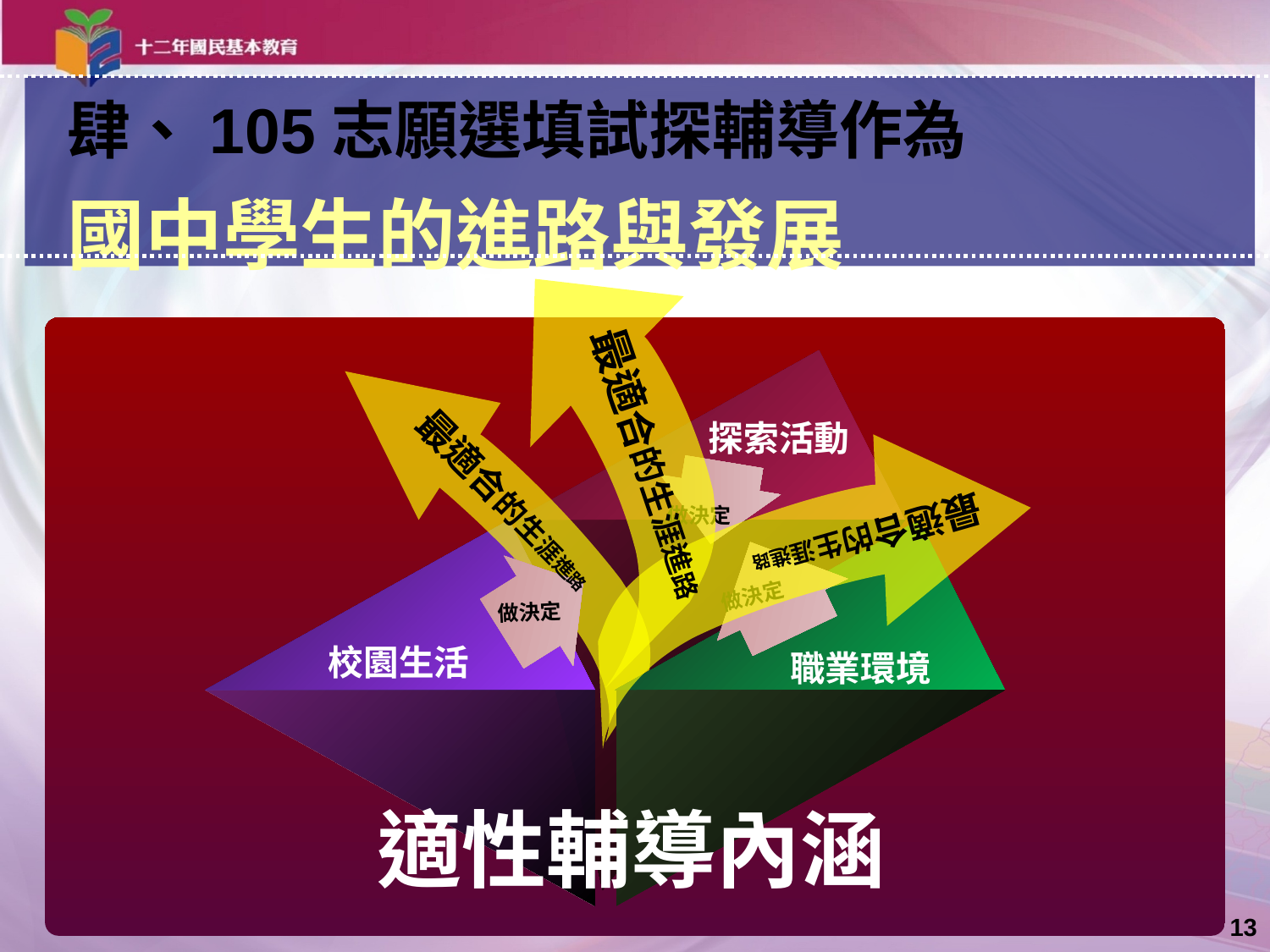

肆、105志願選填試探輔導作為
國中學生的進路與發展

最適合的生涯進路
探索活動

做決定

做決定
做決定
校園生活
職業環境

最適合的生涯進路

最適合的生涯進路
適性輔導內涵
13